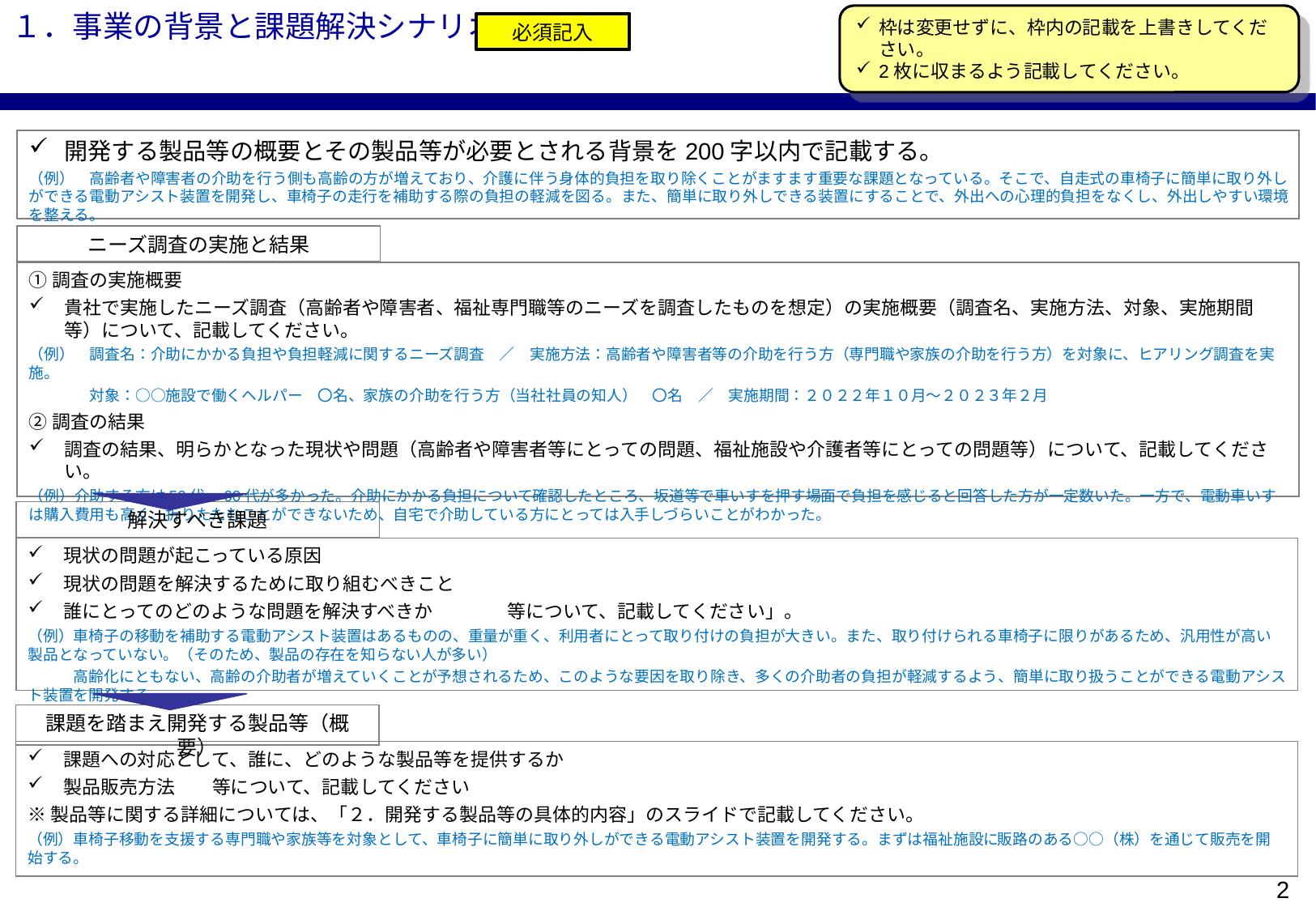

１．事業の背景と課題解決シナリオ
枠は変更せずに、枠内の記載を上書きしてください。
2枚に収まるよう記載してください。
必須記入
開発する製品等の概要とその製品等が必要とされる背景を200字以内で記載する。
（例）　高齢者や障害者の介助を行う側も高齢の方が増えており、介護に伴う身体的負担を取り除くことがますます重要な課題となっている。そこで、自走式の車椅子に簡単に取り外しができる電動アシスト装置を開発し、車椅子の走行を補助する際の負担の軽減を図る。また、簡単に取り外しできる装置にすることで、外出への心理的負担をなくし、外出しやすい環境を整える。
ニーズ調査の実施と結果
①調査の実施概要
貴社で実施したニーズ調査（高齢者や障害者、福祉専門職等のニーズを調査したものを想定）の実施概要（調査名、実施方法、対象、実施期間等）について、記載してください。
（例）　調査名：介助にかかる負担や負担軽減に関するニーズ調査　／　実施方法：高齢者や障害者等の介助を行う方（専門職や家族の介助を行う方）を対象に、ヒアリング調査を実施。
　　　　対象：○○施設で働くヘルパー　〇名、家族の介助を行う方（当社社員の知人）　〇名　／　実施期間：２０２２年１０月～２０２３年２月
②調査の結果
調査の結果、明らかとなった現状や問題（高齢者や障害者等にとっての問題、福祉施設や介護者等にとっての問題等）について、記載してください。
（例）介助する方は50代～60代が多かった。介助にかかる負担について確認したところ、坂道等で車いすを押す場面で負担を感じると回答した方が一定数いた。一方で、電動車いすは購入費用も高く、折りたたむことができないため、自宅で介助している方にとっては入手しづらいことがわかった。

解決すべき課題
現状の問題が起こっている原因
現状の問題を解決するために取り組むべきこと
誰にとってのどのような問題を解決すべきか　　　　等について、記載してください」。
（例）車椅子の移動を補助する電動アシスト装置はあるものの、重量が重く、利用者にとって取り付けの負担が大きい。また、取り付けられる車椅子に限りがあるため、汎用性が高い製品となっていない。（そのため、製品の存在を知らない人が多い）
　　　高齢化にともない、高齢の介助者が増えていくことが予想されるため、このような要因を取り除き、多くの介助者の負担が軽減するよう、簡単に取り扱うことができる電動アシスト装置を開発する。

課題を踏まえ開発する製品等（概要）
課題への対応として、誰に、どのような製品等を提供するか
製品販売方法　　等について、記載してください
※製品等に関する詳細については、「２．開発する製品等の具体的内容」のスライドで記載してください。
（例）車椅子移動を支援する専門職や家族等を対象として、車椅子に簡単に取り外しができる電動アシスト装置を開発する。まずは福祉施設に販路のある○○（株）を通じて販売を開始する。